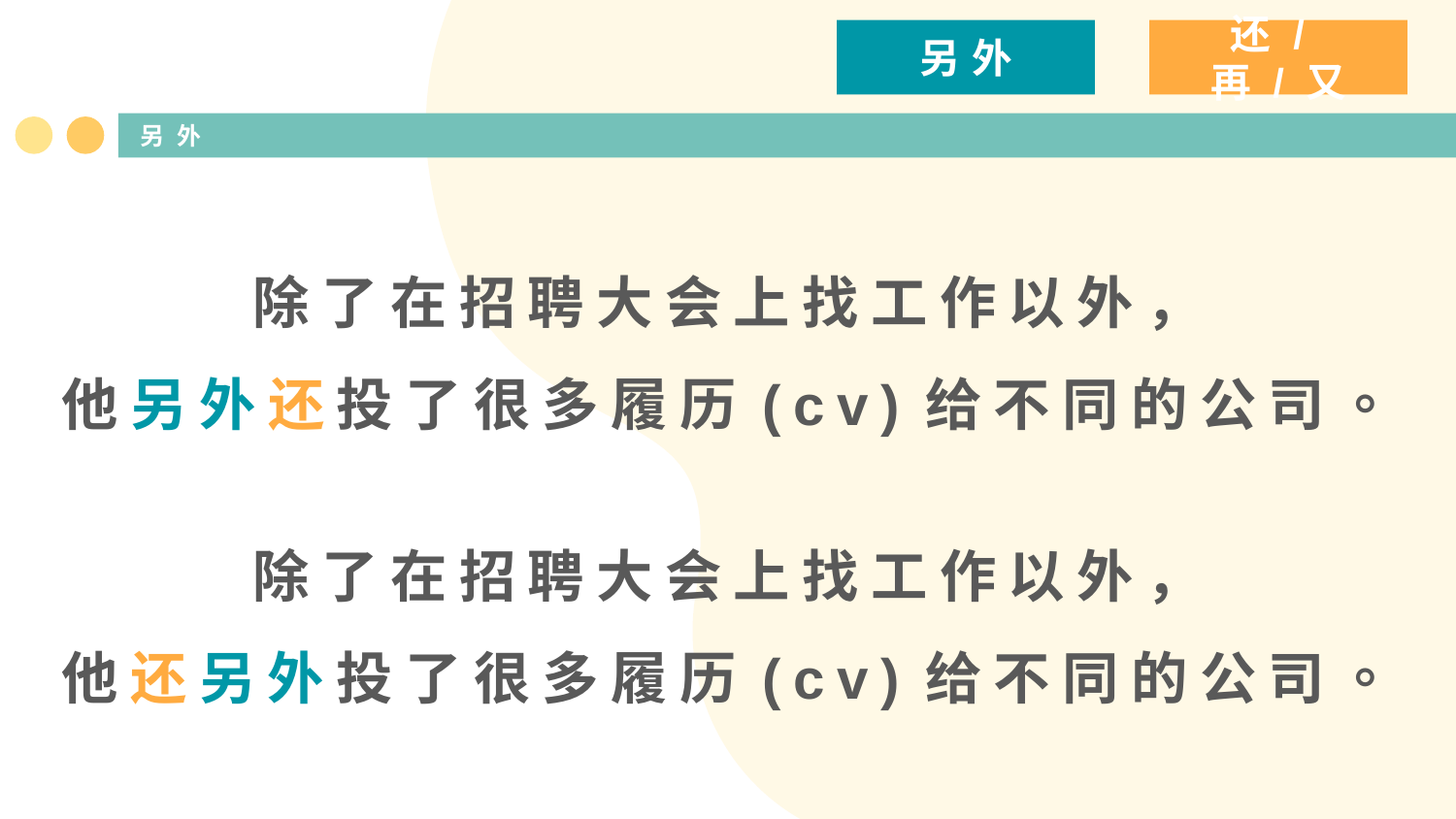

另外
还/再/又
# 另外
除了在招聘大会上找工作以外，
他另外还投了很多履历(cv)给不同的公司。
除了在招聘大会上找工作以外，
他还另外投了很多履历(cv)给不同的公司。